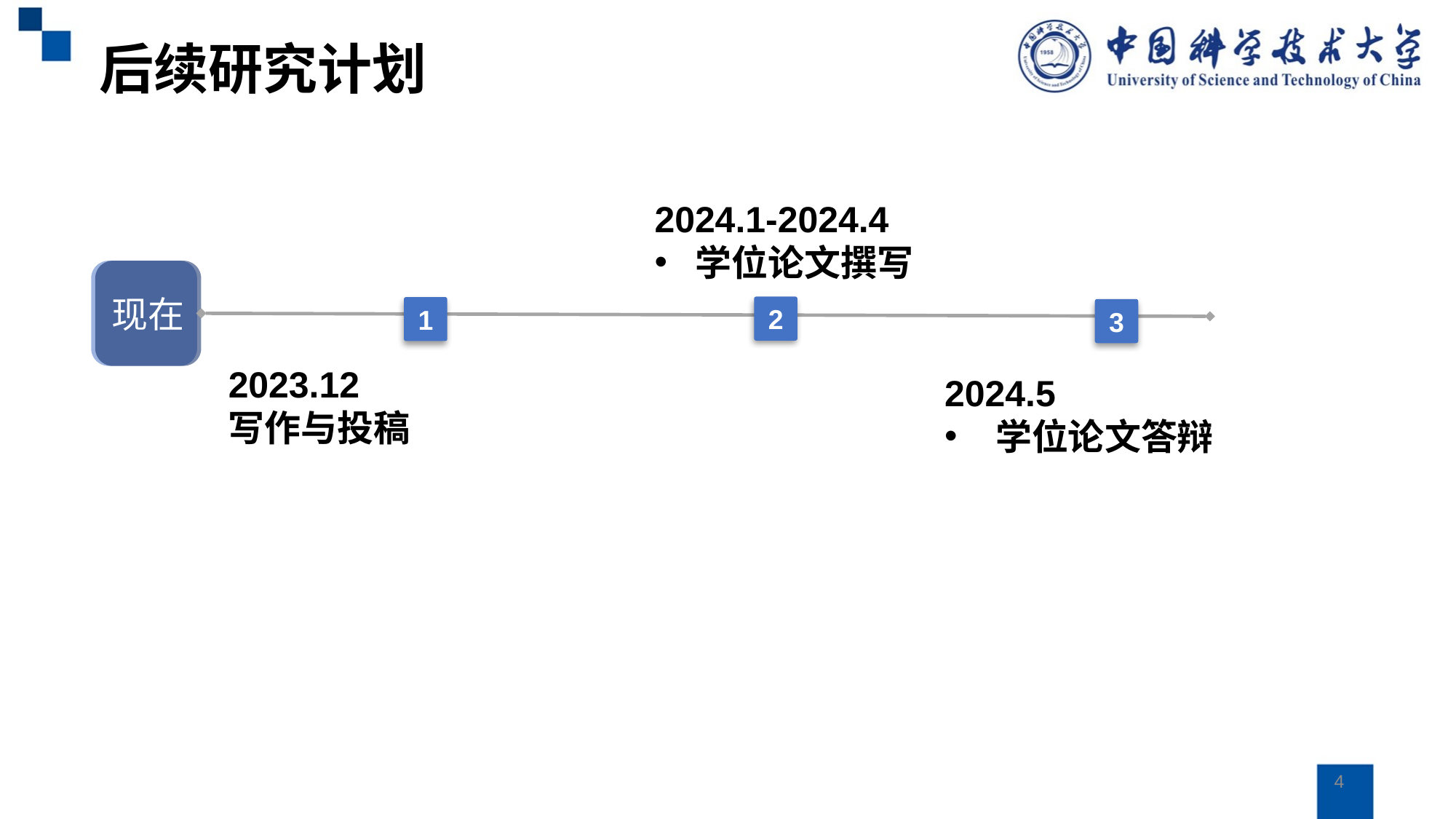

# 后续研究计划
2024.1-2024.4
学位论文撰写

现在
2
1
3
2023.12
写作与投稿
2024.5
 学位论文答辩
4